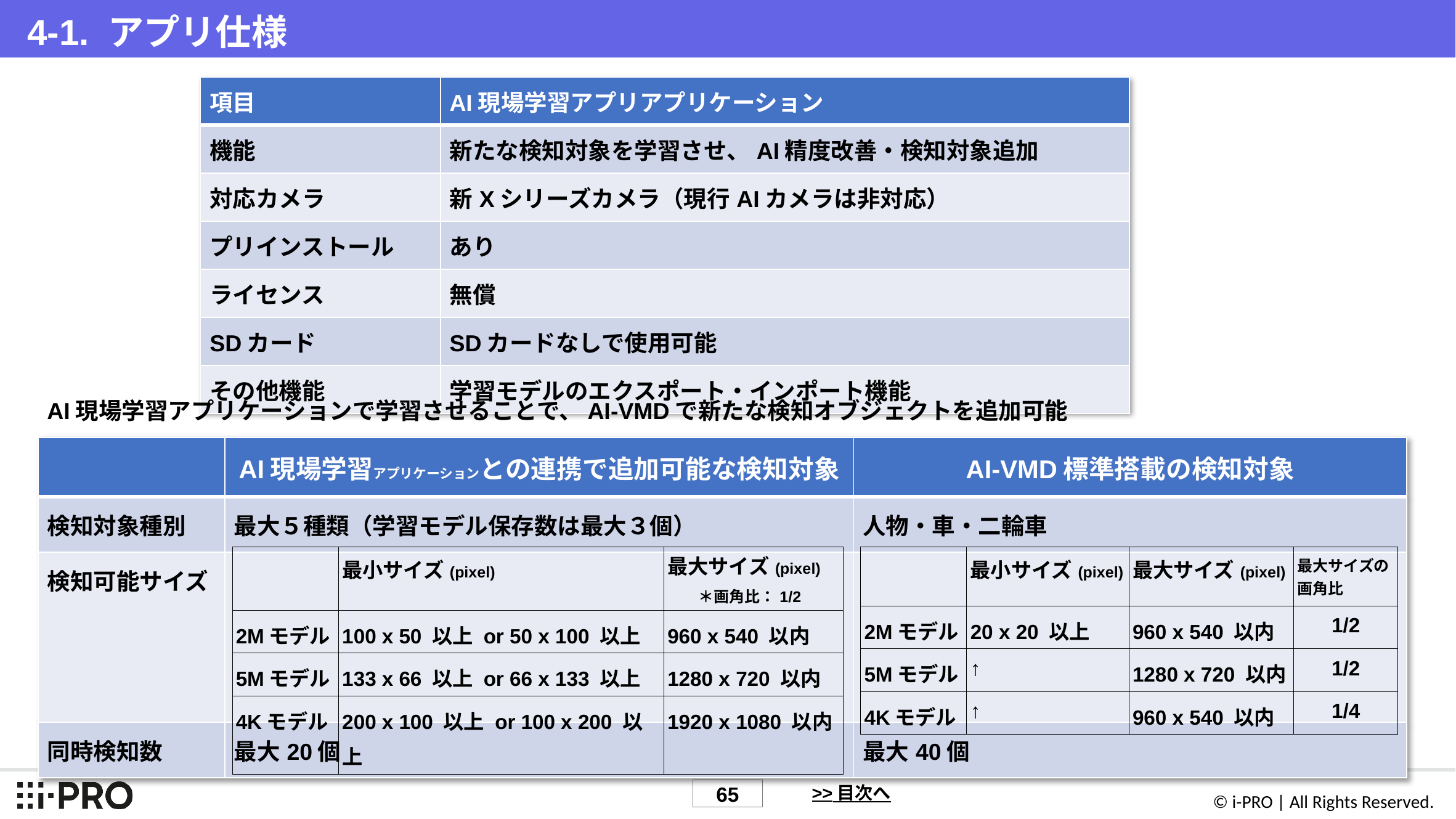

# 4-1. アプリ仕様
| 項目 | AI現場学習アプリアプリケーション |
| --- | --- |
| 機能 | 新たな検知対象を学習させ、AI精度改善・検知対象追加 |
| 対応カメラ | 新Xシリーズカメラ（現行AIカメラは非対応） |
| プリインストール | あり |
| ライセンス | 無償 |
| SDカード | SDカードなしで使用可能 |
| その他機能 | 学習モデルのエクスポート・インポート機能 |
AI現場学習アプリケーションで学習させることで、AI-VMDで新たな検知オブジェクトを追加可能
|  | AI現場学習アプリケーションとの連携で追加可能な検知対象 | AI-VMD標準搭載の検知対象 |
| --- | --- | --- |
| 検知対象種別 | 最大５種類（学習モデル保存数は最大３個） | 人物・車・二輪車 |
| 検知可能サイズ |  |  |
| 同時検知数 | 最大20個 | 最大40個 |
|  | 最小サイズ(pixel) | 最大サイズ(pixel) 　　＊画角比：1/2 |
| --- | --- | --- |
| 2Mモデル | 100 x 50 以上 or 50 x 100 以上 | 960 x 540 以内 |
| 5Mモデル | 133 x 66 以上 or 66 x 133 以上 | 1280 x 720 以内 |
| 4Kモデル | 200 x 100 以上 or 100 x 200 以上 | 1920 x 1080 以内 |
|  | 最小サイズ(pixel) | 最大サイズ(pixel) | 最大サイズの 画角比 |
| --- | --- | --- | --- |
| 2Mモデル | 20 x 20 以上 | 960 x 540 以内 | 1/2 |
| 5Mモデル | ↑ | 1280 x 720 以内 | 1/2 |
| 4Kモデル | ↑ | 960 x 540 以内 | 1/4 |
>> 目次へ